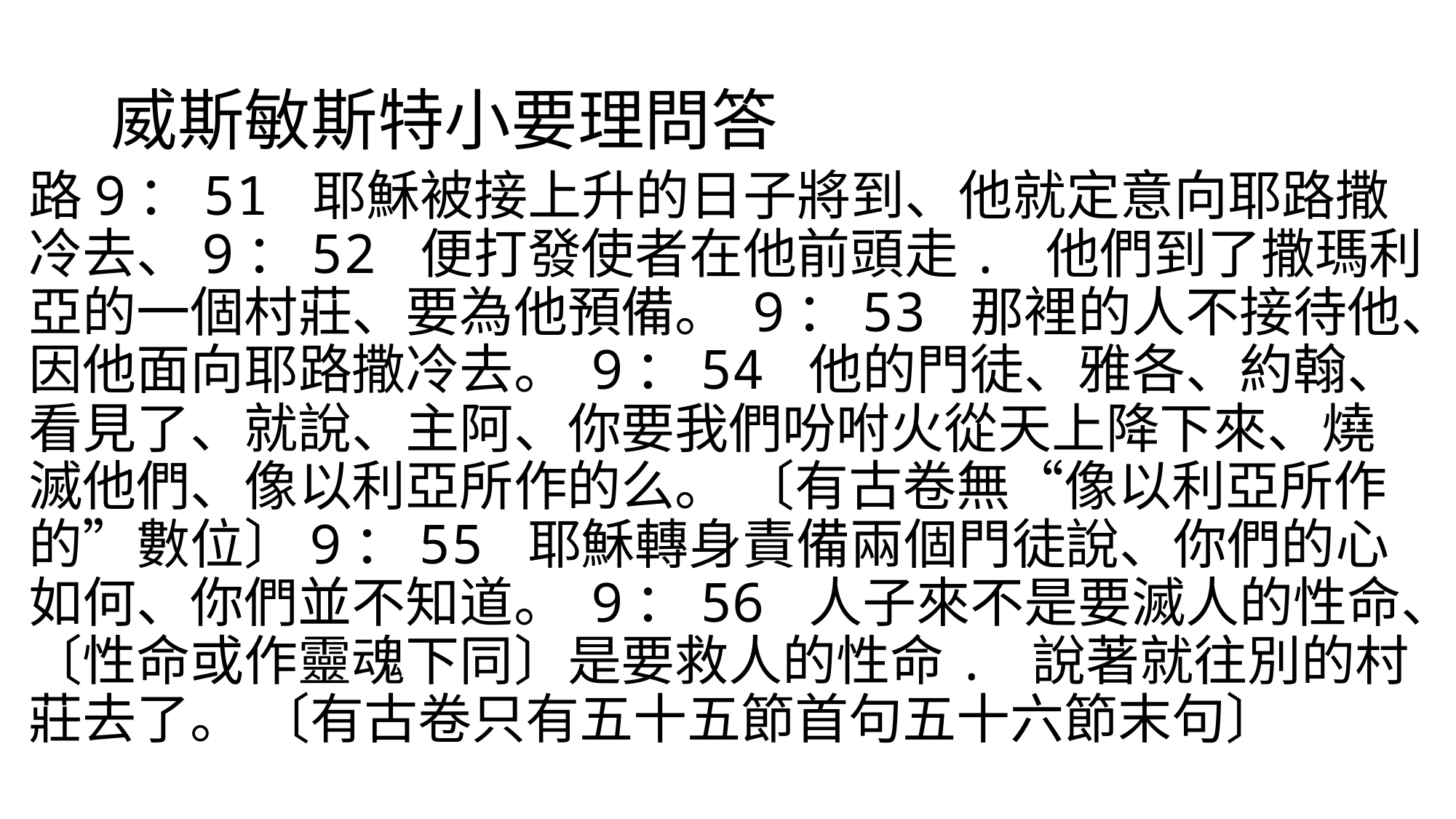

# 威斯敏斯特小要理問答
路9：51 耶穌被接上升的日子將到、他就定意向耶路撒冷去、9：52 便打發使者在他前頭走. 他們到了撒瑪利亞的一個村莊、要為他預備。 9：53 那裡的人不接待他、因他面向耶路撒冷去。 9：54 他的門徒、雅各、約翰、看見了、就說、主阿、你要我們吩咐火從天上降下來、燒滅他們、像以利亞所作的么。 〔有古卷無“像以利亞所作的”數位〕9：55 耶穌轉身責備兩個門徒說、你們的心如何、你們並不知道。 9：56 人子來不是要滅人的性命、〔性命或作靈魂下同〕是要救人的性命. 說著就往別的村莊去了。 〔有古卷只有五十五節首句五十六節末句〕